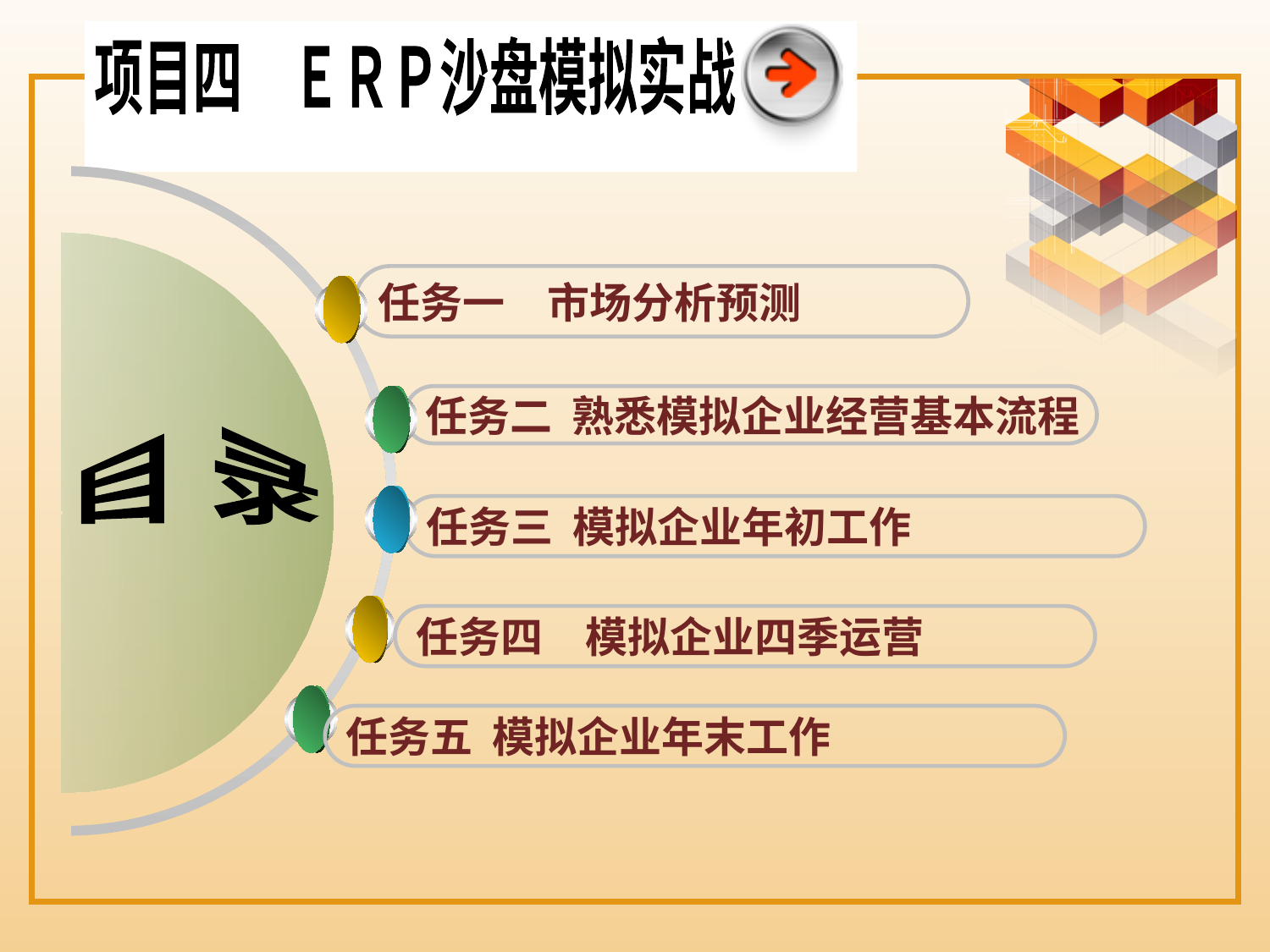

项目四　ＥＲＰ沙盘模拟实战

任务一　市场分析预测

任务二  熟悉模拟企业经营基本流程
目 录

任务三  模拟企业年初工作

任务四　模拟企业四季运营

任务五  模拟企业年末工作